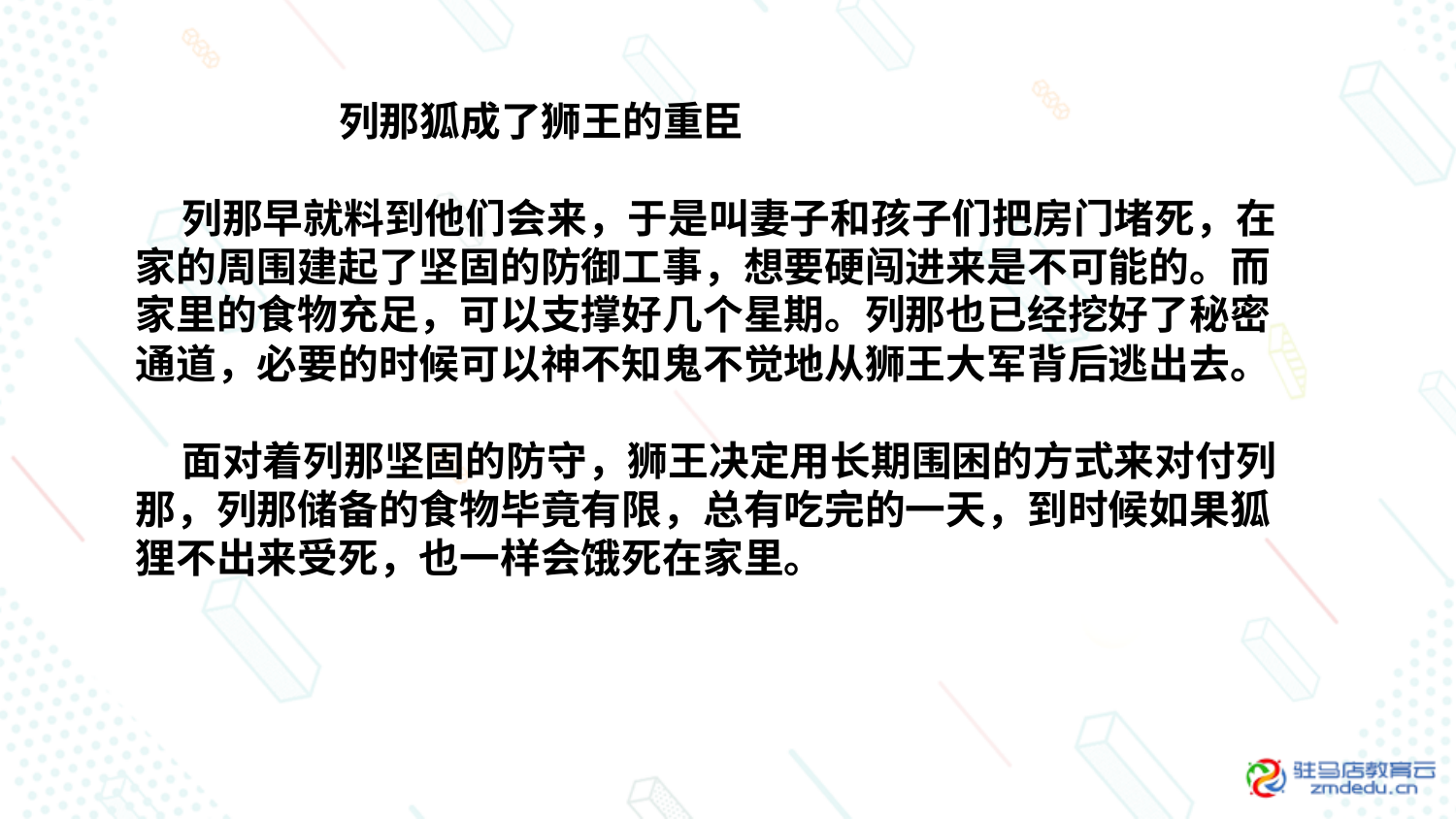

列那狐成了狮王的重臣

    列那早就料到他们会来，于是叫妻子和孩子们把房门堵死，在家的周围建起了坚固的防御工事，想要硬闯进来是不可能的。而家里的食物充足，可以支撑好几个星期。列那也已经挖好了秘密通道，必要的时候可以神不知鬼不觉地从狮王大军背后逃出去。

    面对着列那坚固的防守，狮王决定用长期围困的方式来对付列那，列那储备的食物毕竟有限，总有吃完的一天，到时候如果狐狸不出来受死，也一样会饿死在家里。